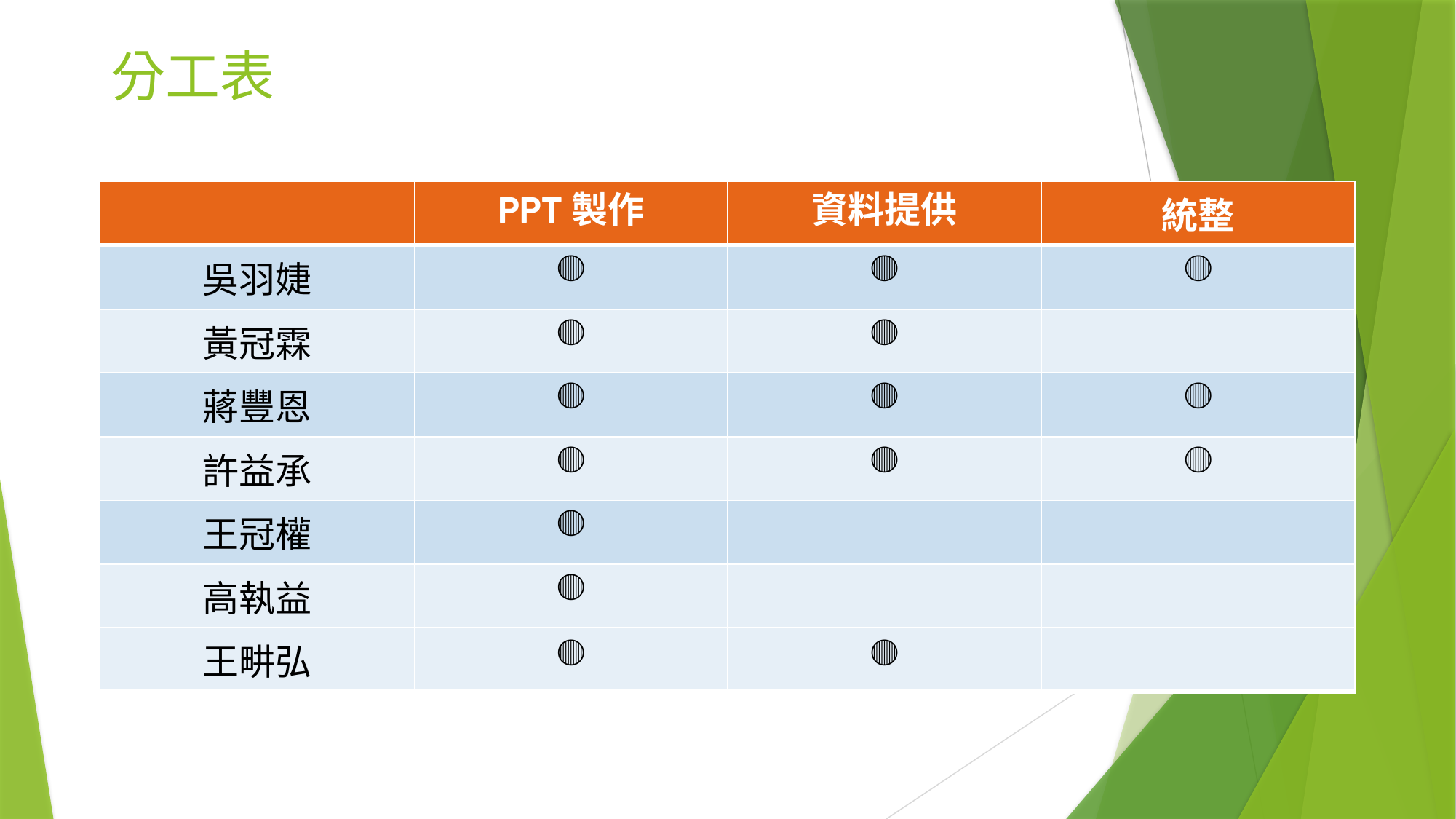

# 分工表
|  | PPT製作 | 資料提供 | 統整 |
| --- | --- | --- | --- |
| 吳羽婕 | 🔴 | 🔴 | 🔴 |
| 黃冠霖 | 🔴 | 🔴 |  |
| 蔣豐恩 | 🔴 | 🔴 | 🔴 |
| 許益承 | 🔴 | 🔴 | 🔴 |
| 王冠權 | 🔴 |  |  |
| 高執益 | 🔴 |  |  |
| 顏愷升 | 🔴 | 🔴 |  |
| 王畊弘 | 🔴 | 🔴 |  |
| --- | --- | --- | --- |